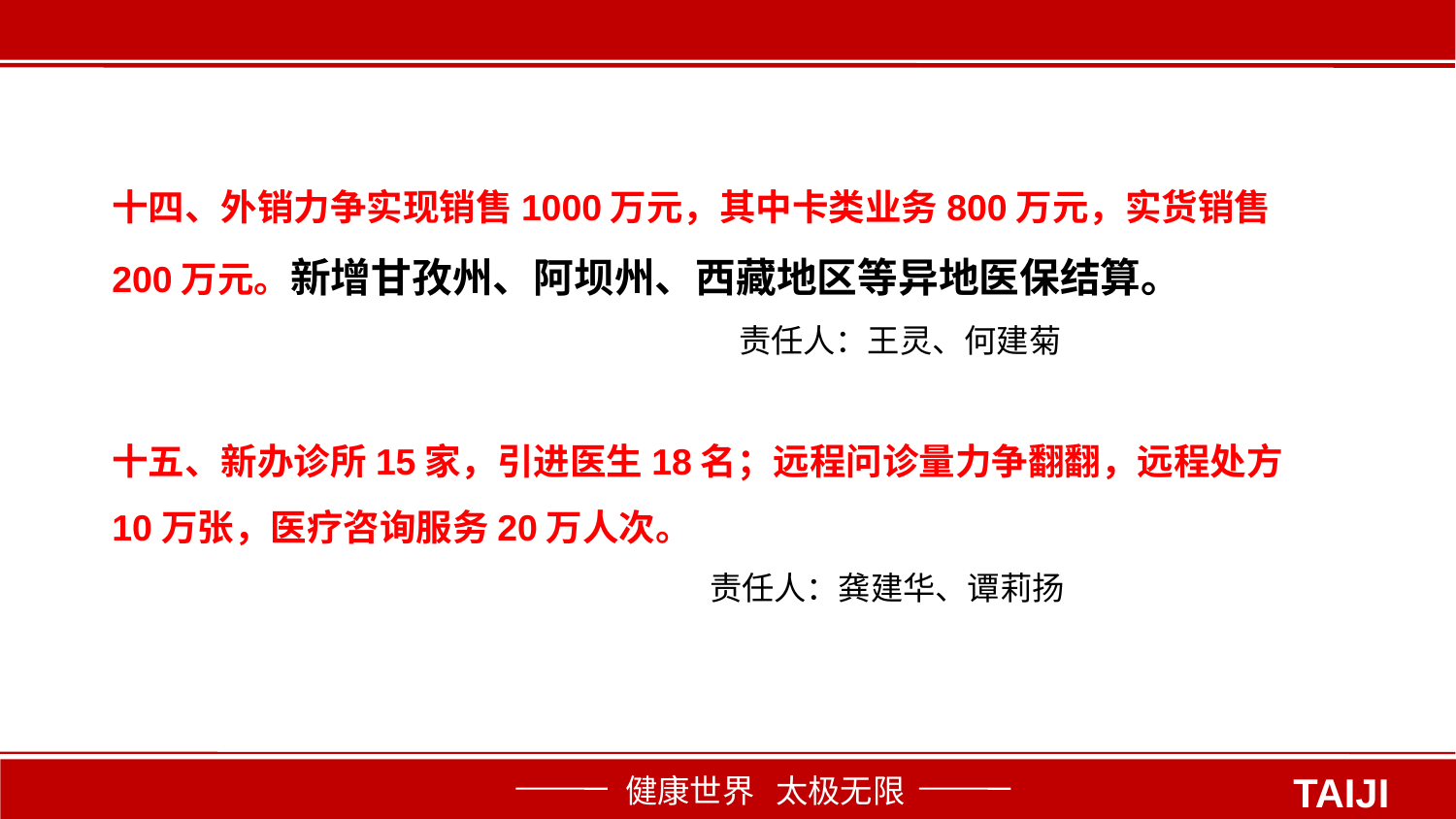

十四、外销力争实现销售1000万元，其中卡类业务800万元，实货销售200万元。新增甘孜州、阿坝州、西藏地区等异地医保结算。
                                                                                     责任人：王灵、何建菊

十五、新办诊所15家，引进医生18名；远程问诊量力争翻翻，远程处方10万张，医疗咨询服务20万人次。
                                                                                 责任人：龚建华、谭莉扬